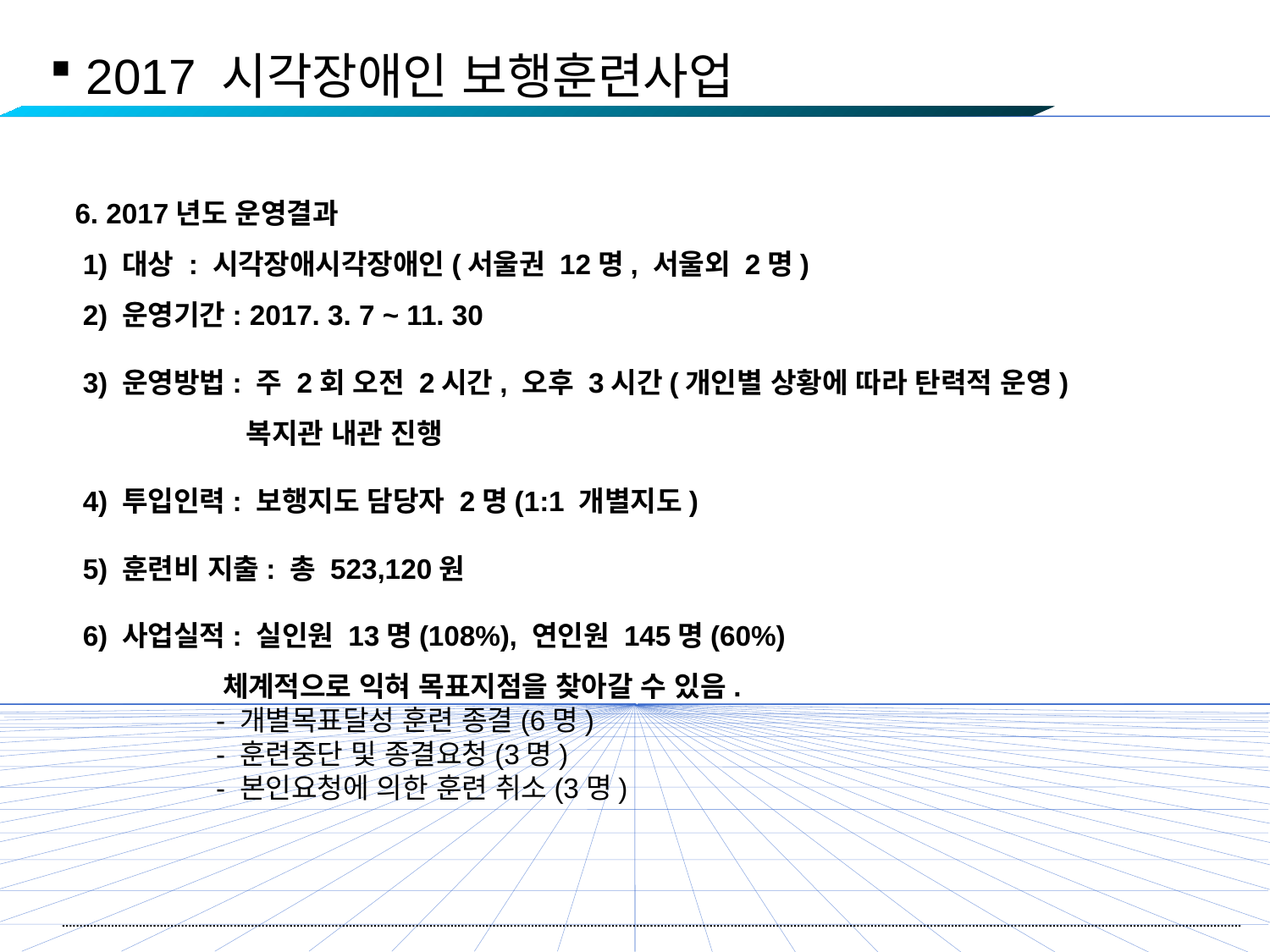

2017 시각장애인 보행훈련사업

6. 2017년도 운영결과
 1) 대상 : 시각장애시각장애인(서울권 12명, 서울외 2명)
 2) 운영기간: 2017. 3. 7 ~ 11. 30
 3) 운영방법: 주 2회 오전 2시간, 오후 3시간(개인별 상황에 따라 탄력적 운영)
                     복지관 내관 진행
 4) 투입인력: 보행지도 담당자 2명(1:1 개별지도)
 5) 훈련비 지출: 총 523,120원
 6) 사업실적: 실인원 13명(108%), 연인원 145명(60%)
                  체계적으로 익혀 목표지점을 찾아갈 수 있음.
                  - 개별목표달성 훈련 종결(6명)
                  - 훈련중단 및 종결요청(3명)
                  - 본인요청에 의한 훈련 취소(3명)